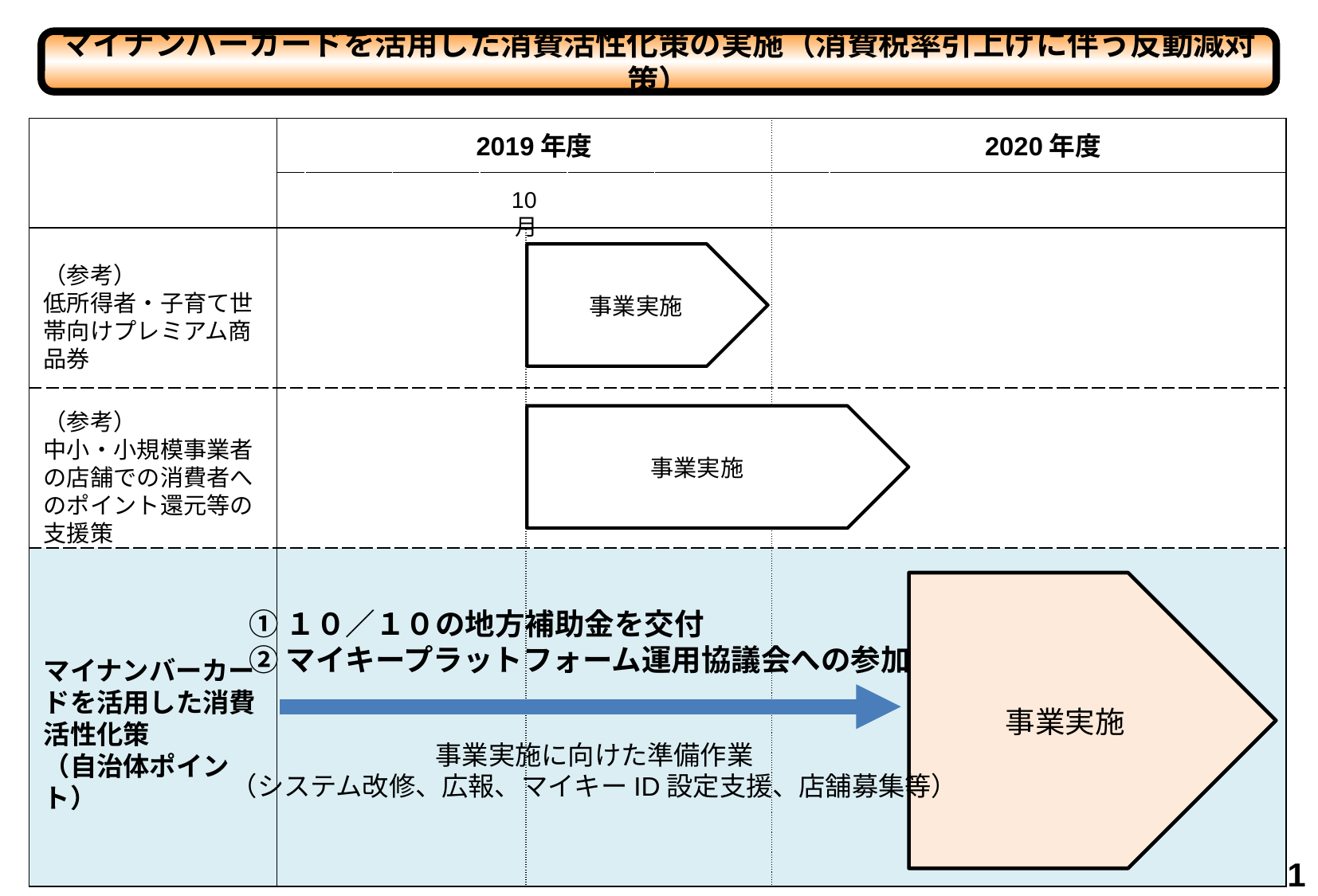

マイナンバーカードを活用した消費活性化策の実施（消費税率引上げに伴う反動減対策）
|  |  |  |  |  |  |  |  |  |  |
| --- | --- | --- | --- | --- | --- | --- | --- | --- | --- |
|  |  |  |  |  |  |  |  |  |  |
|  |  |  |  |  |  |  |  |  |  |
|  |  |  |  |  |  |  |  |  |  |
|  |  |  |  |  |  |  |  |  |  |
2019年度
2020年度
10月

（参考）
低所得者・子育て世帯向けプレミアム商品券
事業実施
（参考）
中小・小規模事業者の店舗での消費者へのポイント還元等の支援策

事業実施

①１０／１０の地方補助金を交付
②マイキープラットフォーム運用協議会への参加
マイナンバーカードを活用した消費活性化策
（自治体ポイント）
事業実施
事業実施に向けた準備作業
（システム改修、広報、マイキーID設定支援、店舗募集等）
1